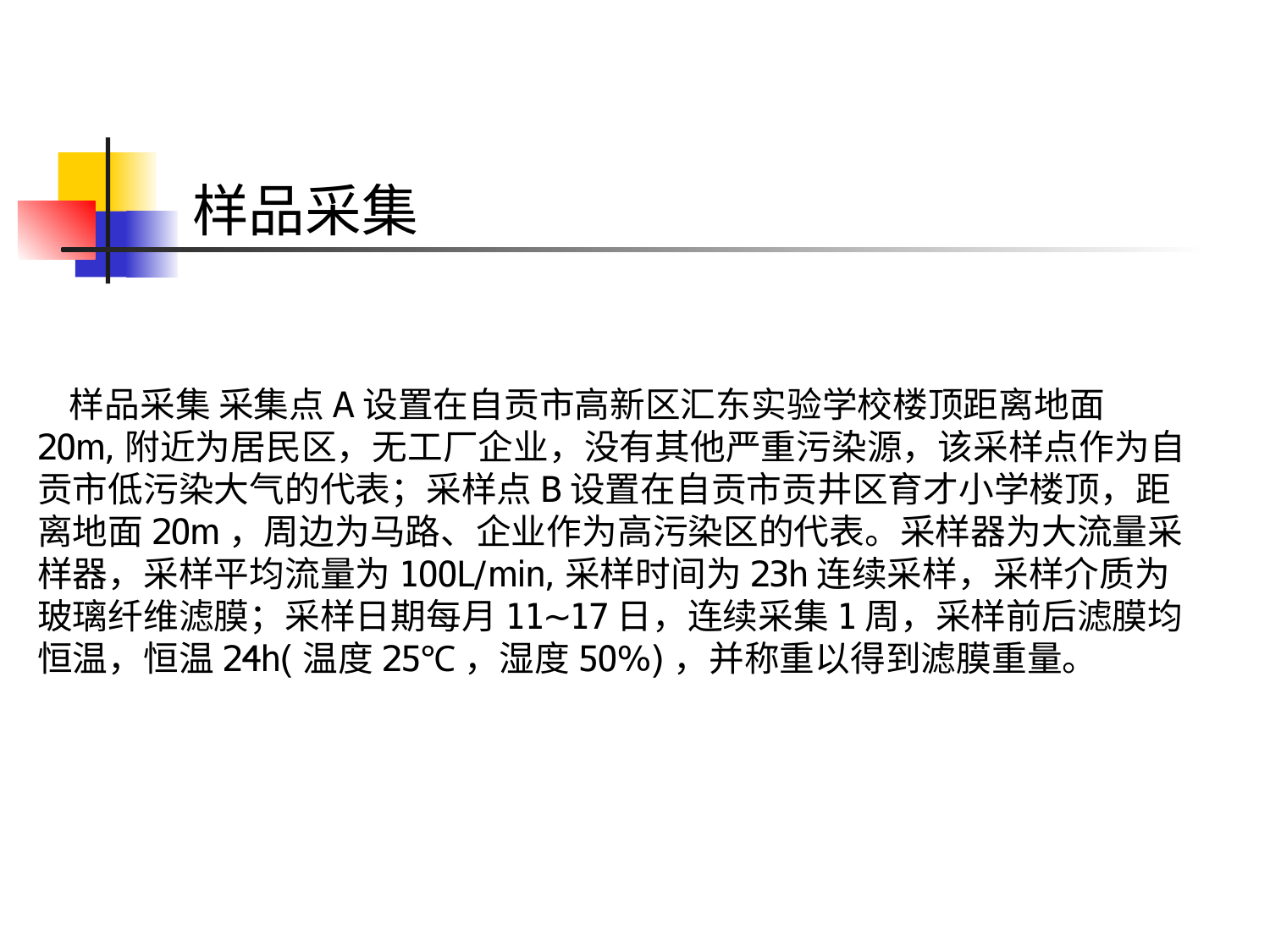

样品采集
   样品采集 采集点A设置在自贡市高新区汇东实验学校楼顶距离地面20m,附近为居民区，无工厂企业，没有其他严重污染源，该采样点作为自贡市低污染大气的代表；采样点B设置在自贡市贡井区育才小学楼顶，距离地面20m，周边为马路、企业作为高污染区的代表。采样器为大流量采样器，采样平均流量为100L/min,采样时间为23h连续采样，采样介质为玻璃纤维滤膜；采样日期每月11~17日，连续采集1周，采样前后滤膜均恒温，恒温24h(温度25℃，湿度50%)，并称重以得到滤膜重量。